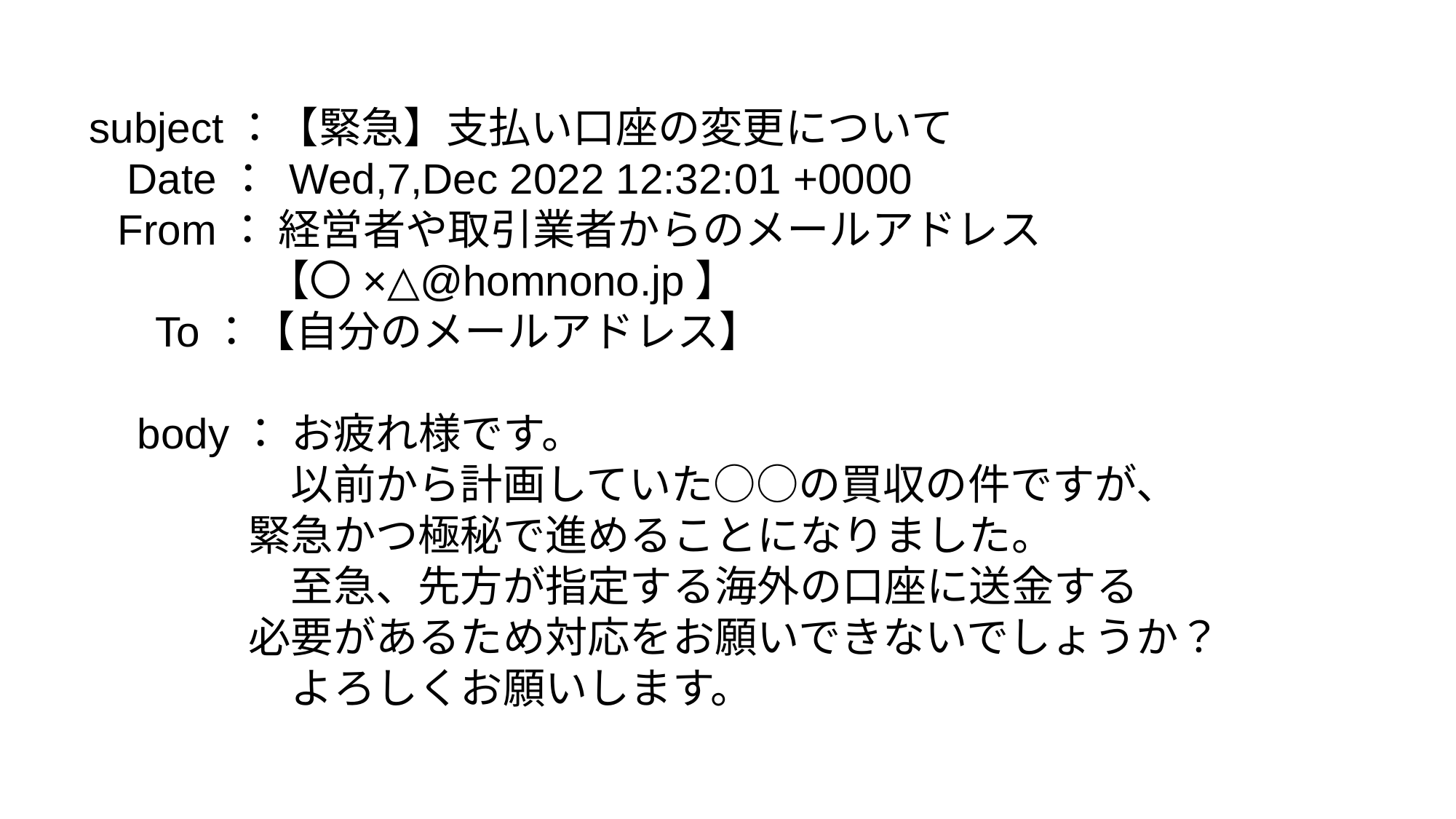

subject：【緊急】支払い口座の変更について
　    Date： Wed,7,Dec 2022 12:32:01 +0000
　   From： 経営者や取引業者からのメールアドレス
　　　　　  【〇×△@homnono.jp】
　       To：【自分のメールアドレス】

    　body： お疲れ様です。
　　　　　　以前から計画していた○○の買収の件ですが、
　　　　　緊急かつ極秘で進めることになりました。
　　　　　　至急、先方が指定する海外の口座に送金する
　　　　　必要があるため対応をお願いできないでしょうか？
　　　　　　よろしくお願いします。